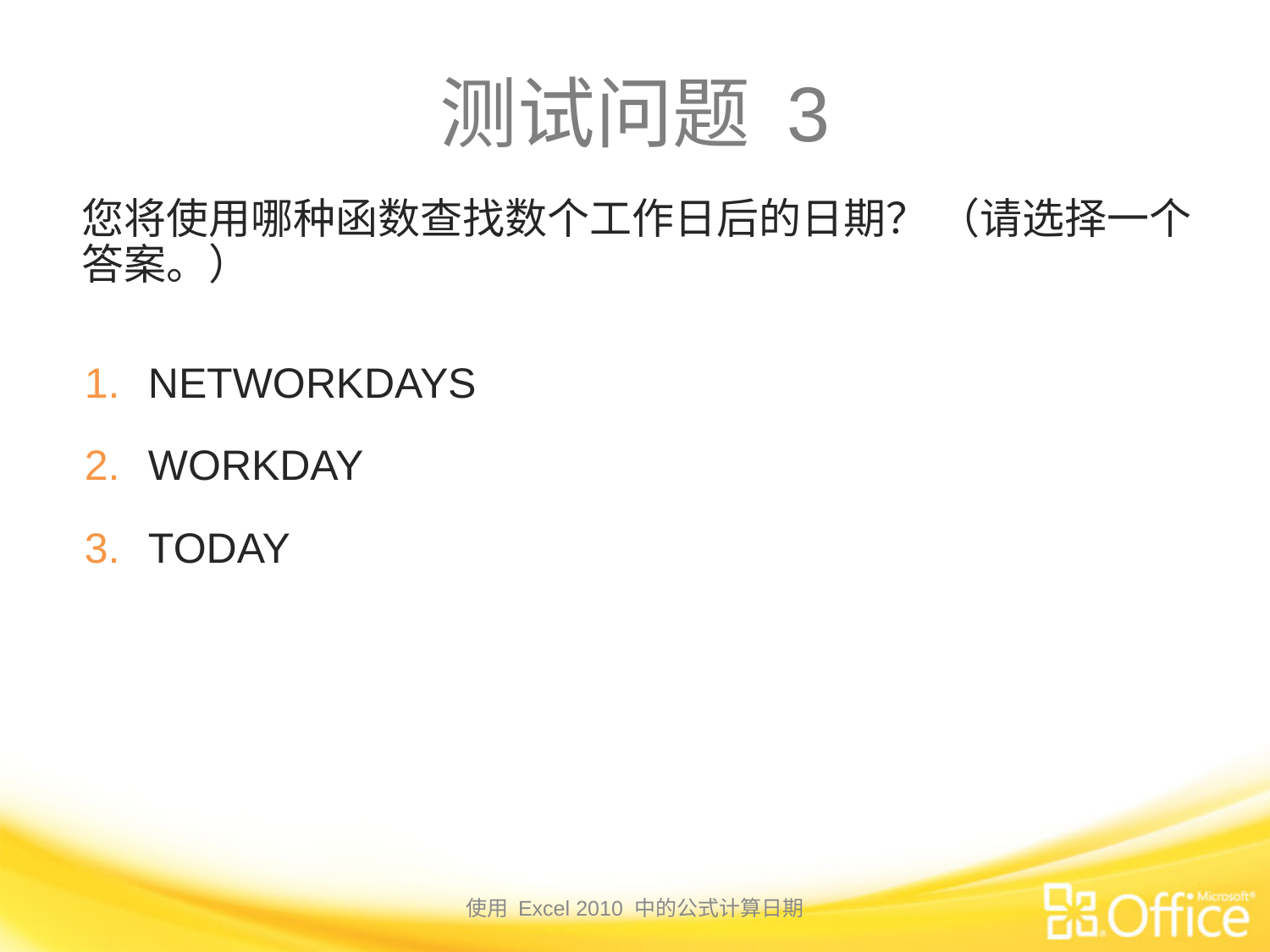

# 测试问题 3
您将使用哪种函数查找数个工作日后的日期？ （请选择一个答案。）
NETWORKDAYS
WORKDAY
TODAY
使用 Excel 2010 中的公式计算日期